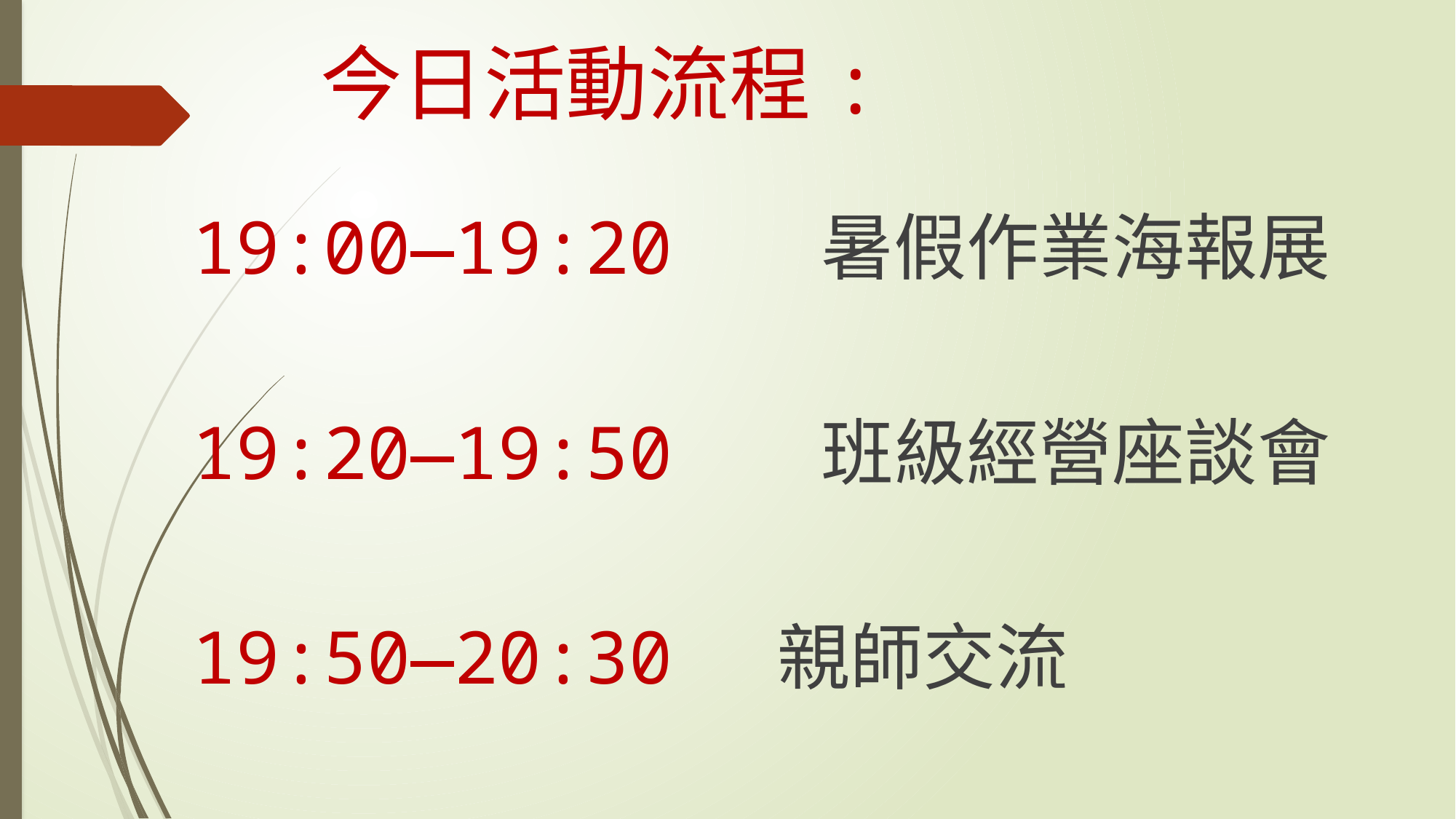

# 今日活動流程:

19:00—19:20   暑假作業海報展

19:20—19:50   班級經營座談會

19:50—20:30  親師交流